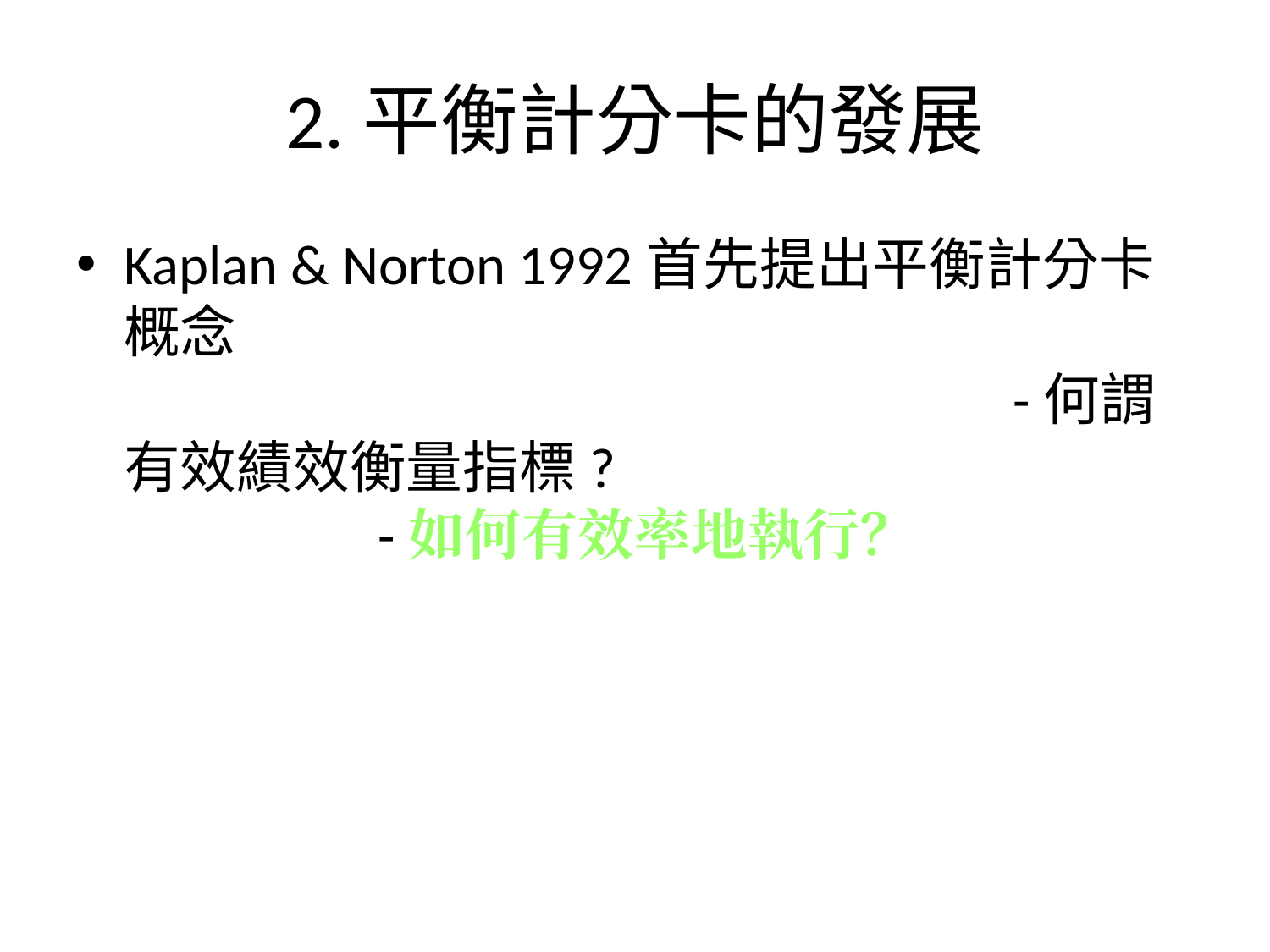

# 2.平衡計分卡的發展
Kaplan & Norton 1992首先提出平衡計分卡概念                                                                 	                                                                          	-何謂有效績效衡量指標?                                                          	-如何有效率地執行？